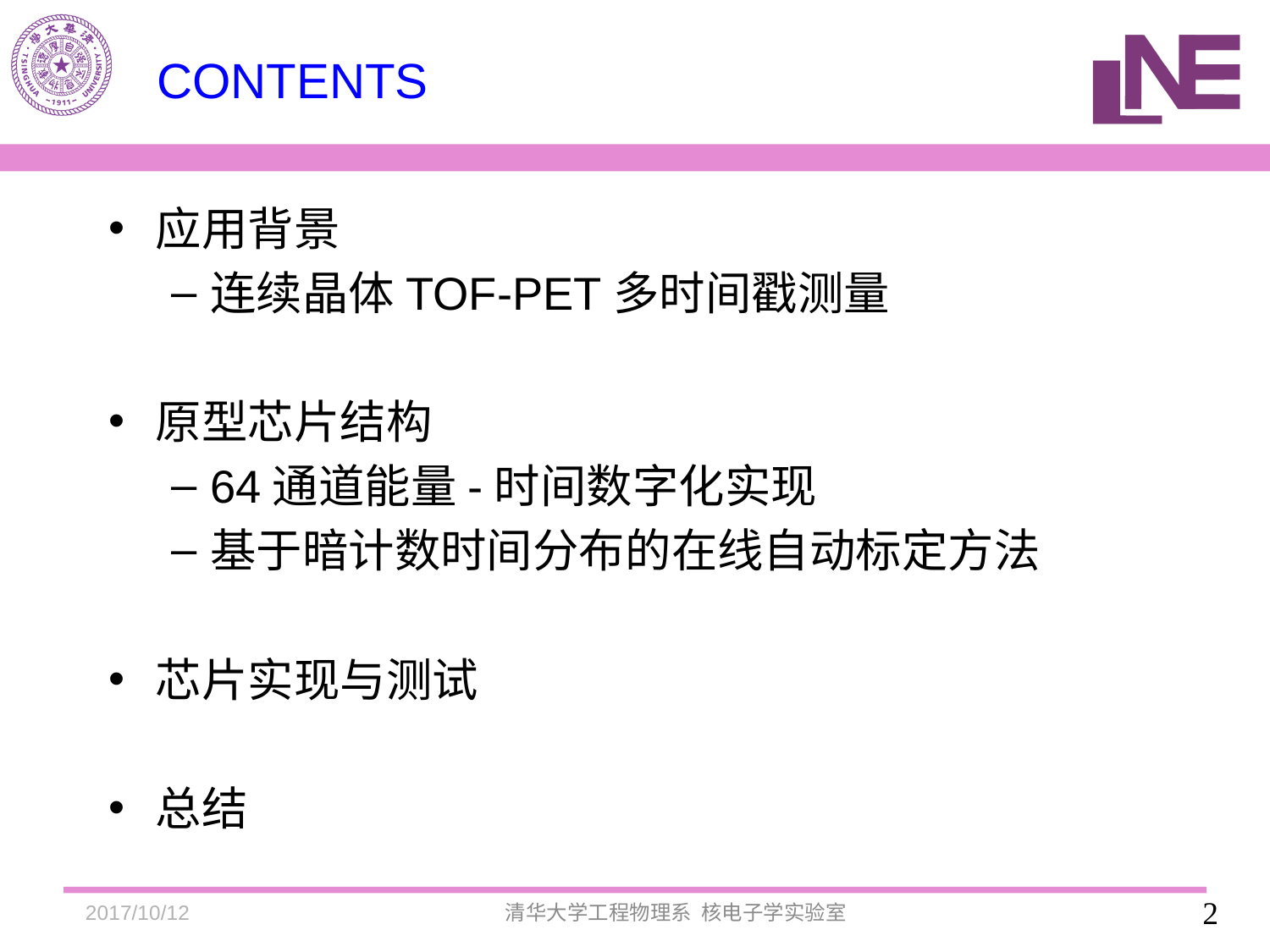

# CONTENTS
应用背景
连续晶体TOF-PET多时间戳测量

原型芯片结构
64通道能量-时间数字化实现
基于暗计数时间分布的在线自动标定方法

芯片实现与测试

总结

2017/10/12
2